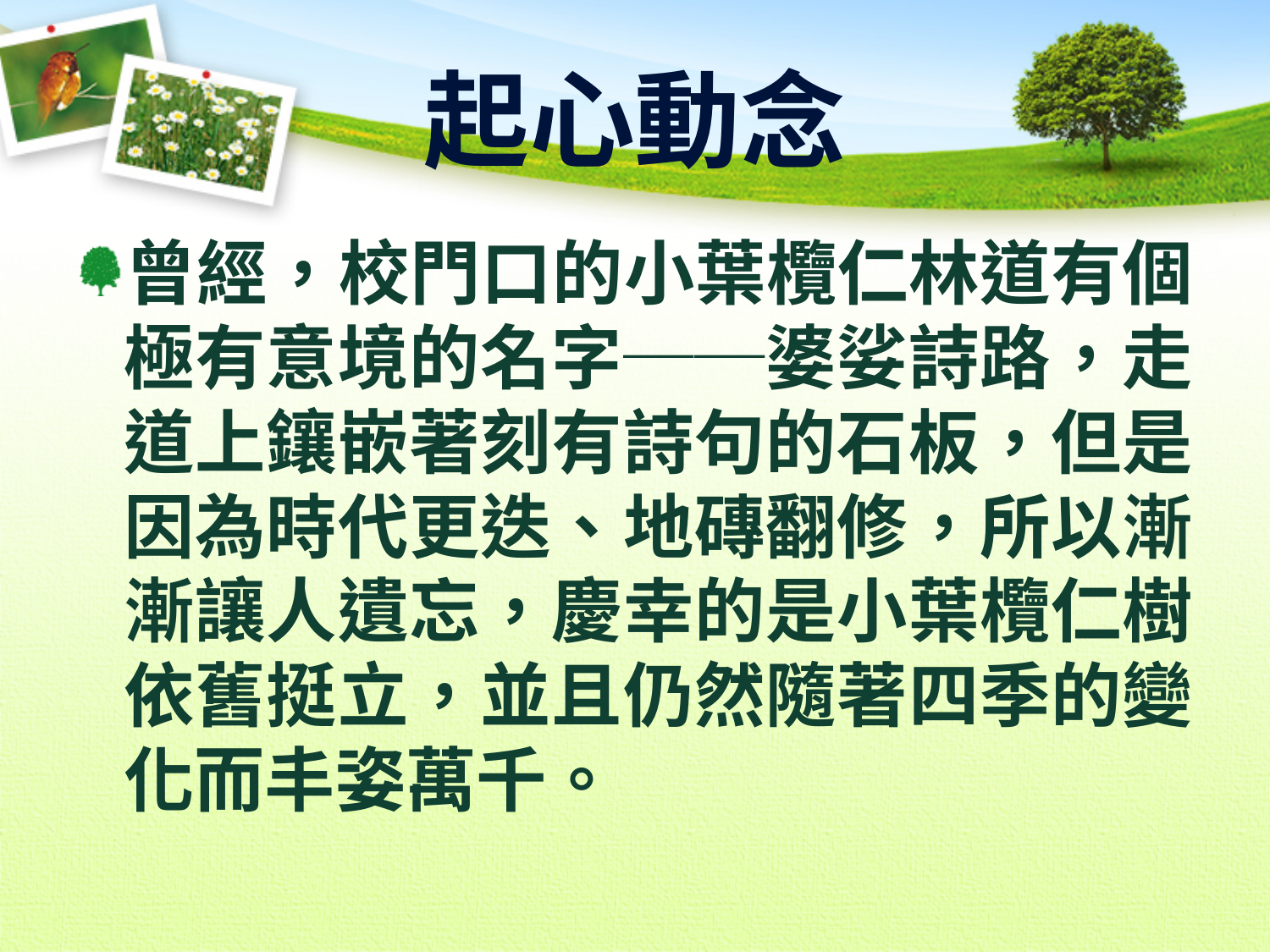

# 起心動念
曾經，校門口的小葉欖仁林道有個極有意境的名字──婆娑詩路，走道上鑲嵌著刻有詩句的石板，但是因為時代更迭、地磚翻修，所以漸漸讓人遺忘，慶幸的是小葉欖仁樹依舊挺立，並且仍然隨著四季的變化而丰姿萬千。